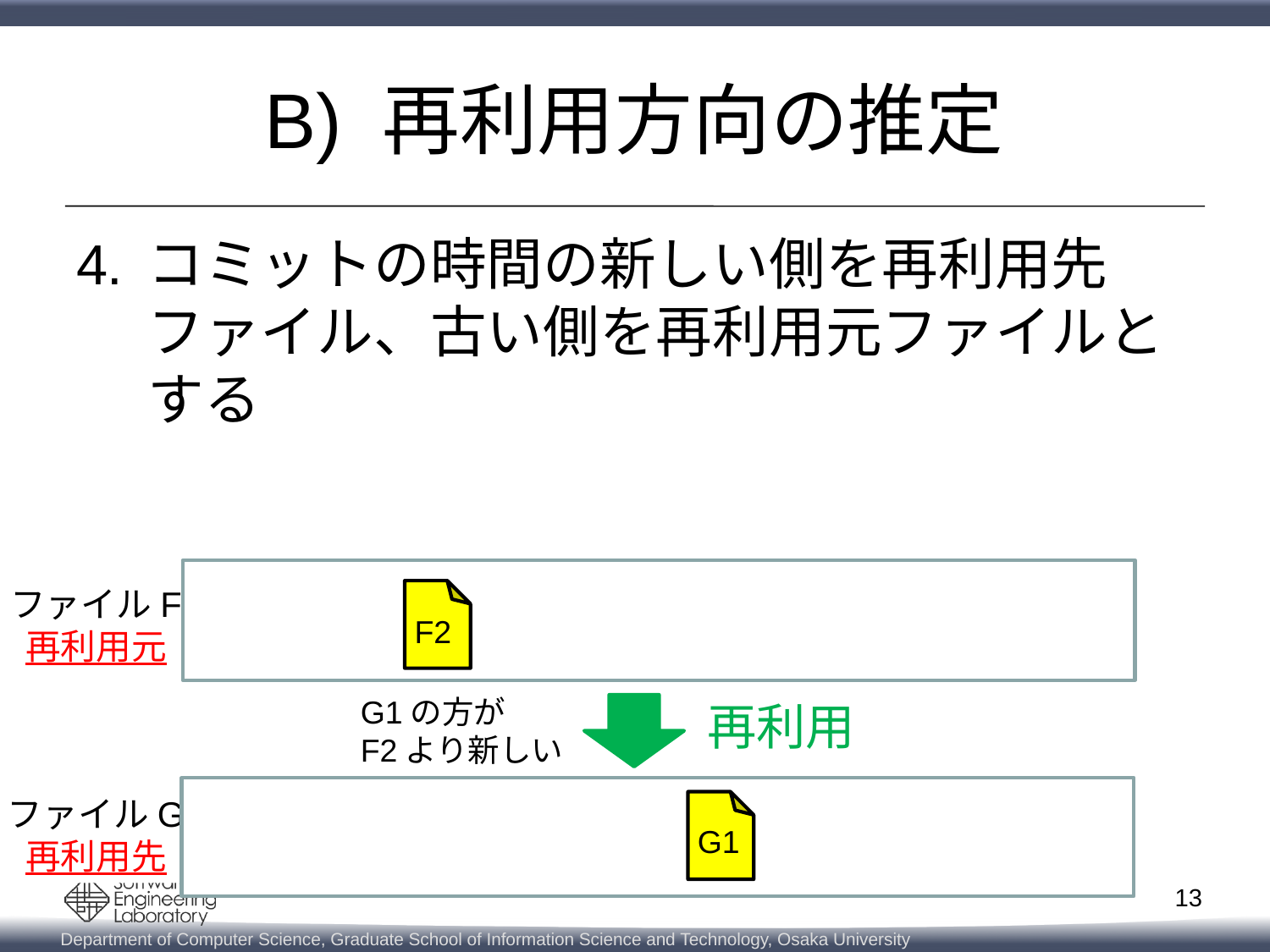

# B) 再利用方向の推定
コミットの時間の新しい側を再利用先ファイル、古い側を再利用元ファイルとする

ファイルF
再利用元

F2
G1の方が
F2より新しい
再利用

ファイルG
再利用先

G1
13